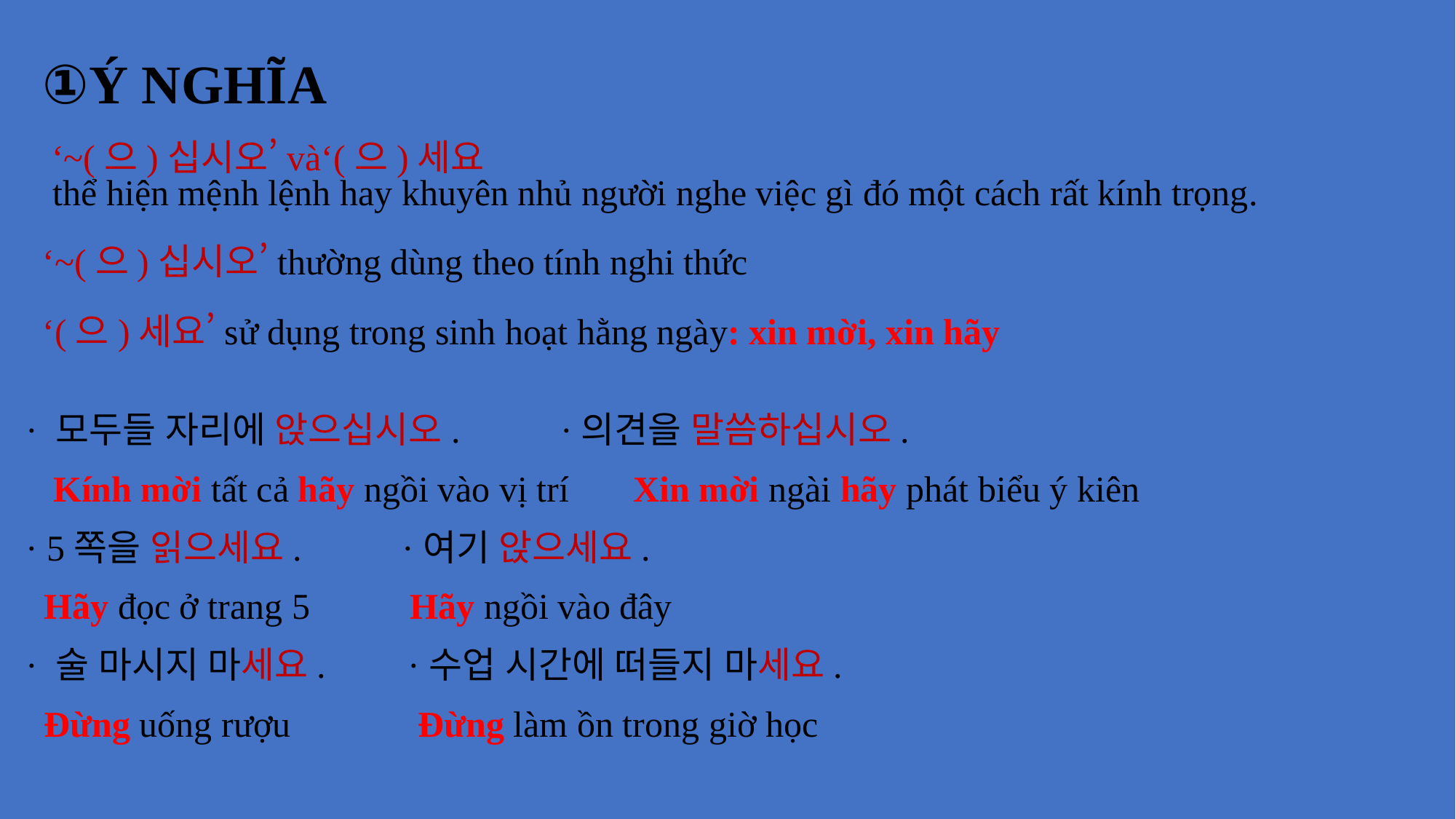

①Ý NGHĨA

 ‘~(으)십시오’và‘(으)세요
 thể hiện mệnh lệnh hay khuyên nhủ người nghe việc gì đó một cách rất kính trọng.

‘~(으)십시오’thường dùng theo tính nghi thức

‘(으)세요’sử dụng trong sinh hoạt hằng ngày: xin mời, xin hãy
· 모두들 자리에 앉으십시오.           ·의견을 말씀하십시오.
   Kính mời tất cả hãy ngồi vào vị trí       Xin mời ngài hãy phát biểu ý kiên
· 5쪽을 읽으세요.           ·여기 앉으세요.
  Hãy đọc ở trang 5           Hãy ngồi vào đây
· 술 마시지 마세요.         ·수업 시간에 떠들지 마세요.
  Đừng uống rượu              Đừng làm ồn trong giờ học